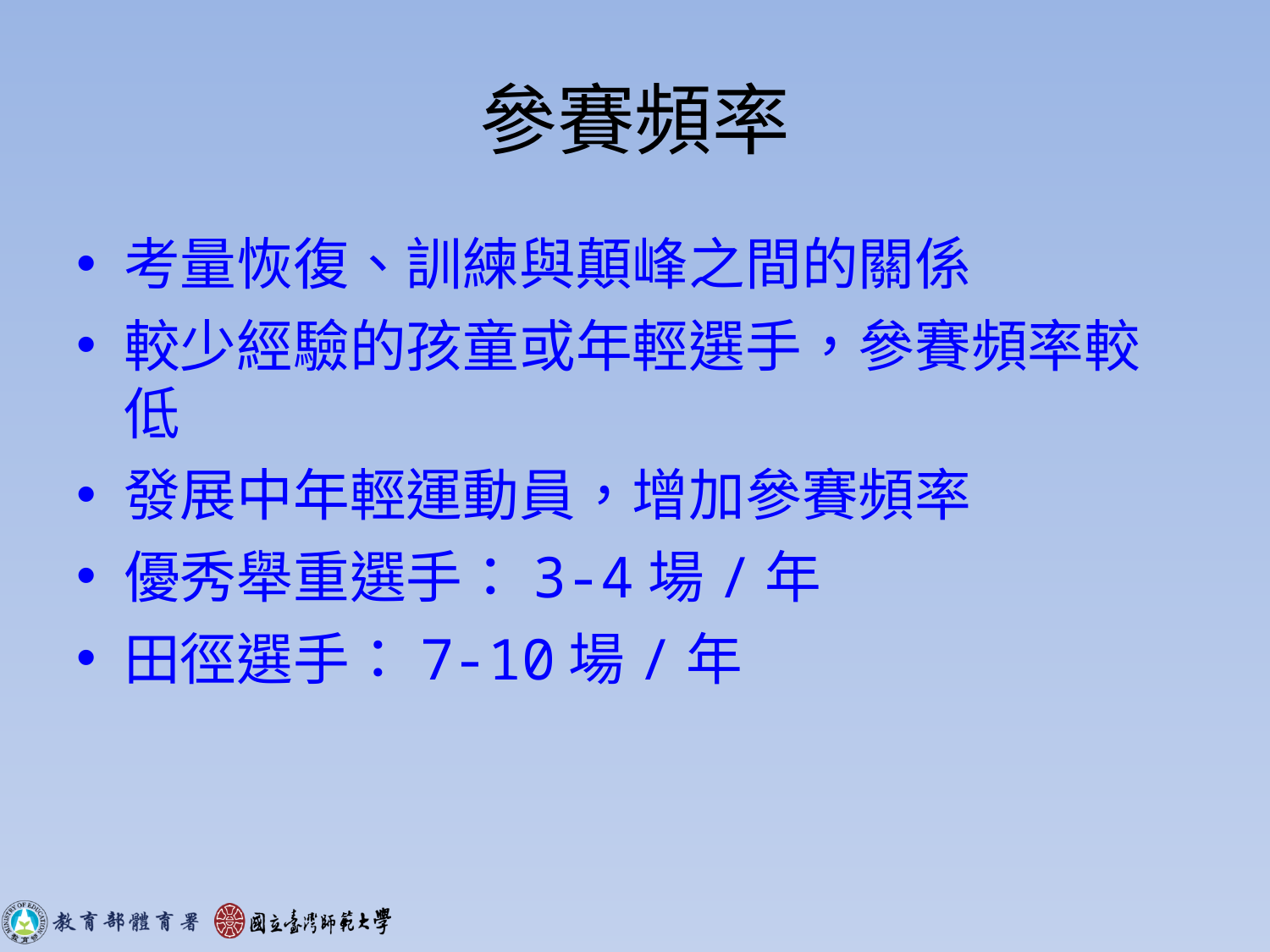

# 參賽頻率
考量恢復、訓練與顛峰之間的關係
較少經驗的孩童或年輕選手，參賽頻率較低
發展中年輕運動員，增加參賽頻率
優秀舉重選手：3-4場/年
田徑選手：7-10場/年